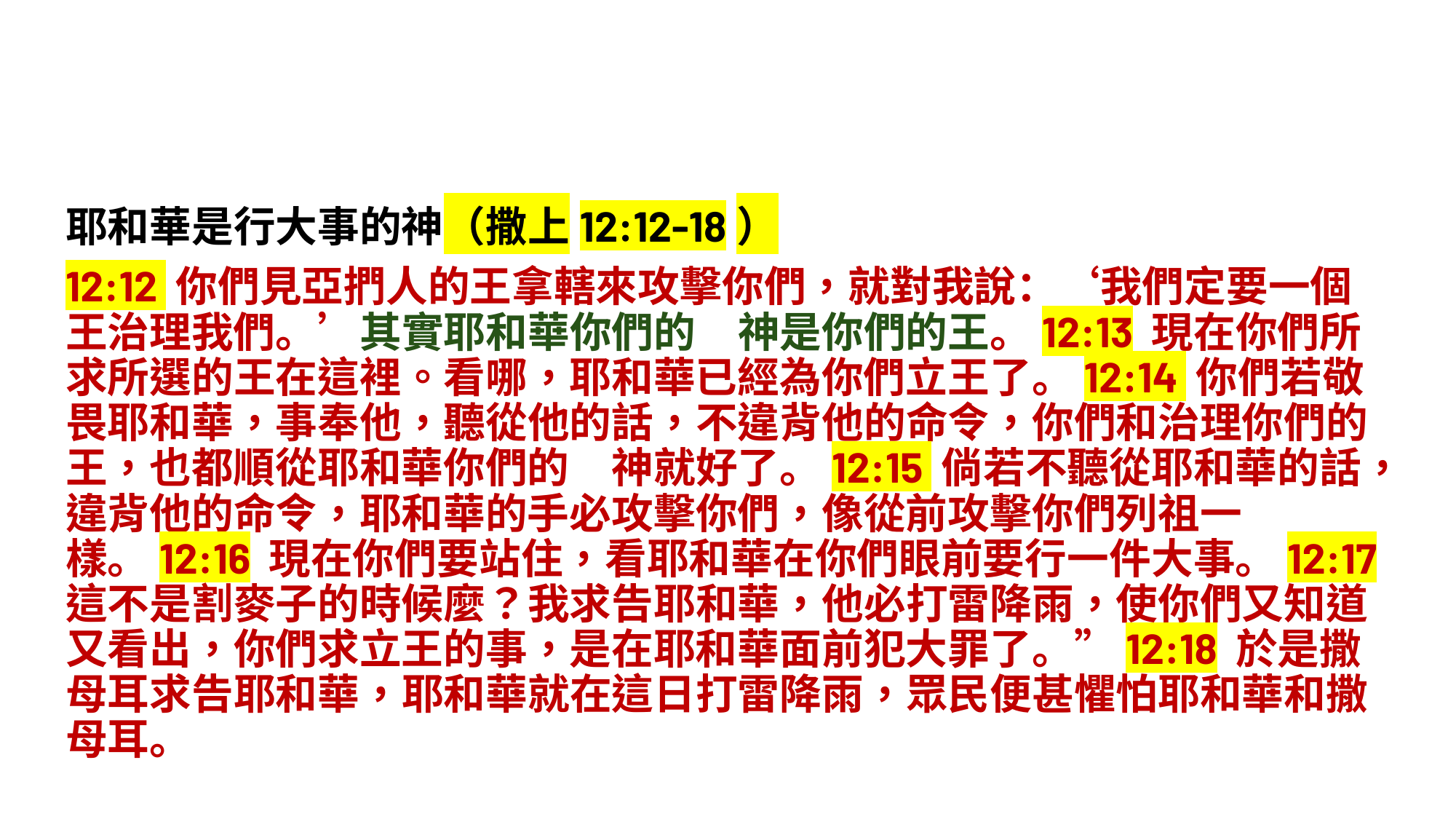

耶和華是行大事的神（撒上12:12-18）
12:12 你們見亞捫人的王拿轄來攻擊你們，就對我說：‘我們定要一個王治理我們。’其實耶和華你們的　神是你們的王。12:13 現在你們所求所選的王在這裡。看哪，耶和華已經為你們立王了。12:14 你們若敬畏耶和華，事奉他，聽從他的話，不違背他的命令，你們和治理你們的王，也都順從耶和華你們的　神就好了。12:15 倘若不聽從耶和華的話，違背他的命令，耶和華的手必攻擊你們，像從前攻擊你們列祖一樣。12:16 現在你們要站住，看耶和華在你們眼前要行一件大事。12:17 這不是割麥子的時候麼？我求告耶和華，他必打雷降雨，使你們又知道又看出，你們求立王的事，是在耶和華面前犯大罪了。”12:18 於是撒母耳求告耶和華，耶和華就在這日打雷降雨，眾民便甚懼怕耶和華和撒母耳。